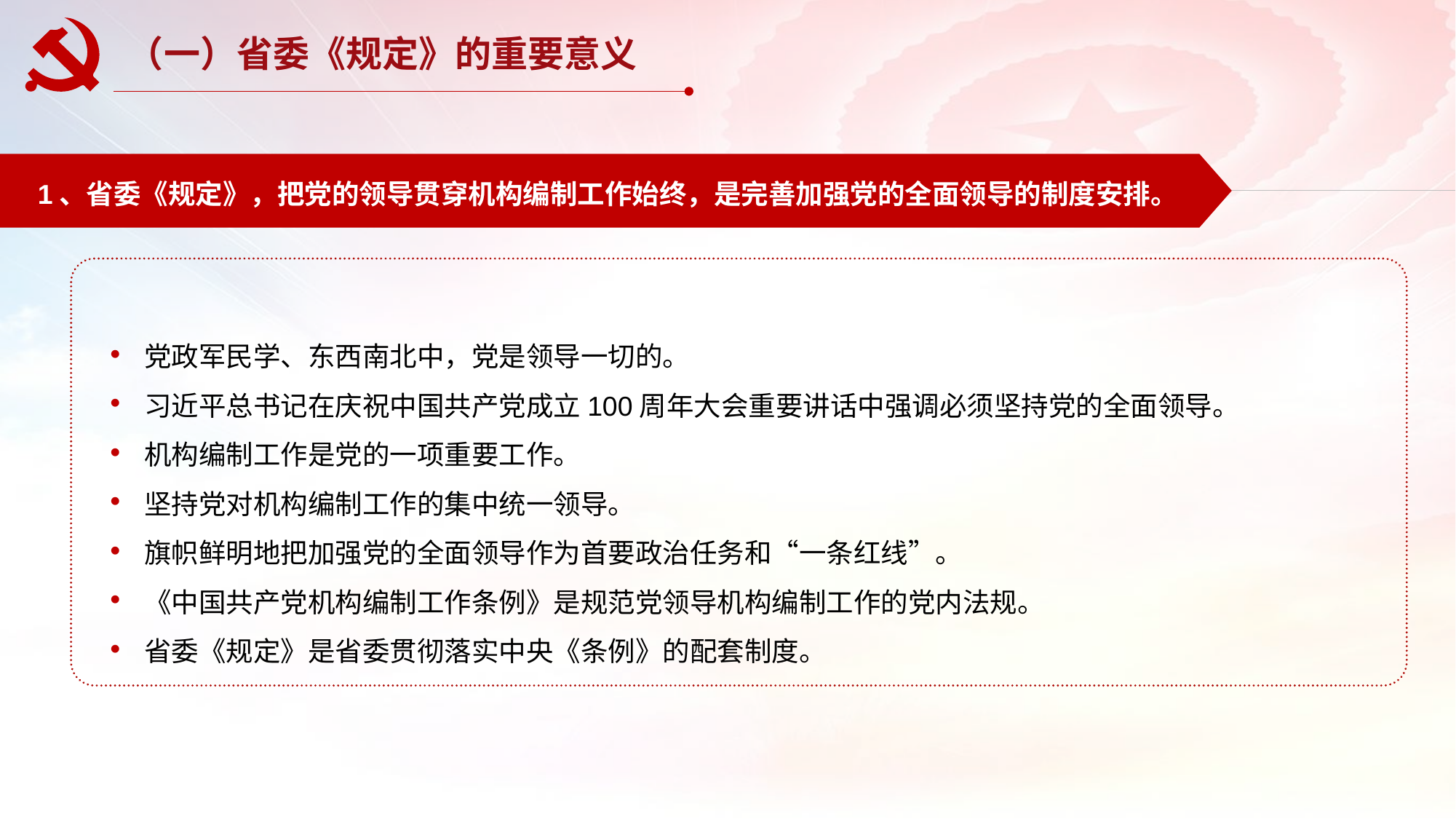

（一）省委《规定》的重要意义

1、省委《规定》，把党的领导贯穿机构编制工作始终，是完善加强党的全面领导的制度安排。

党政军民学、东西南北中，党是领导一切的。
习近平总书记在庆祝中国共产党成立100周年大会重要讲话中强调必须坚持党的全面领导。
机构编制工作是党的一项重要工作。
坚持党对机构编制工作的集中统一领导。
旗帜鲜明地把加强党的全面领导作为首要政治任务和“一条红线”。
《中国共产党机构编制工作条例》是规范党领导机构编制工作的党内法规。
省委《规定》是省委贯彻落实中央《条例》的配套制度。